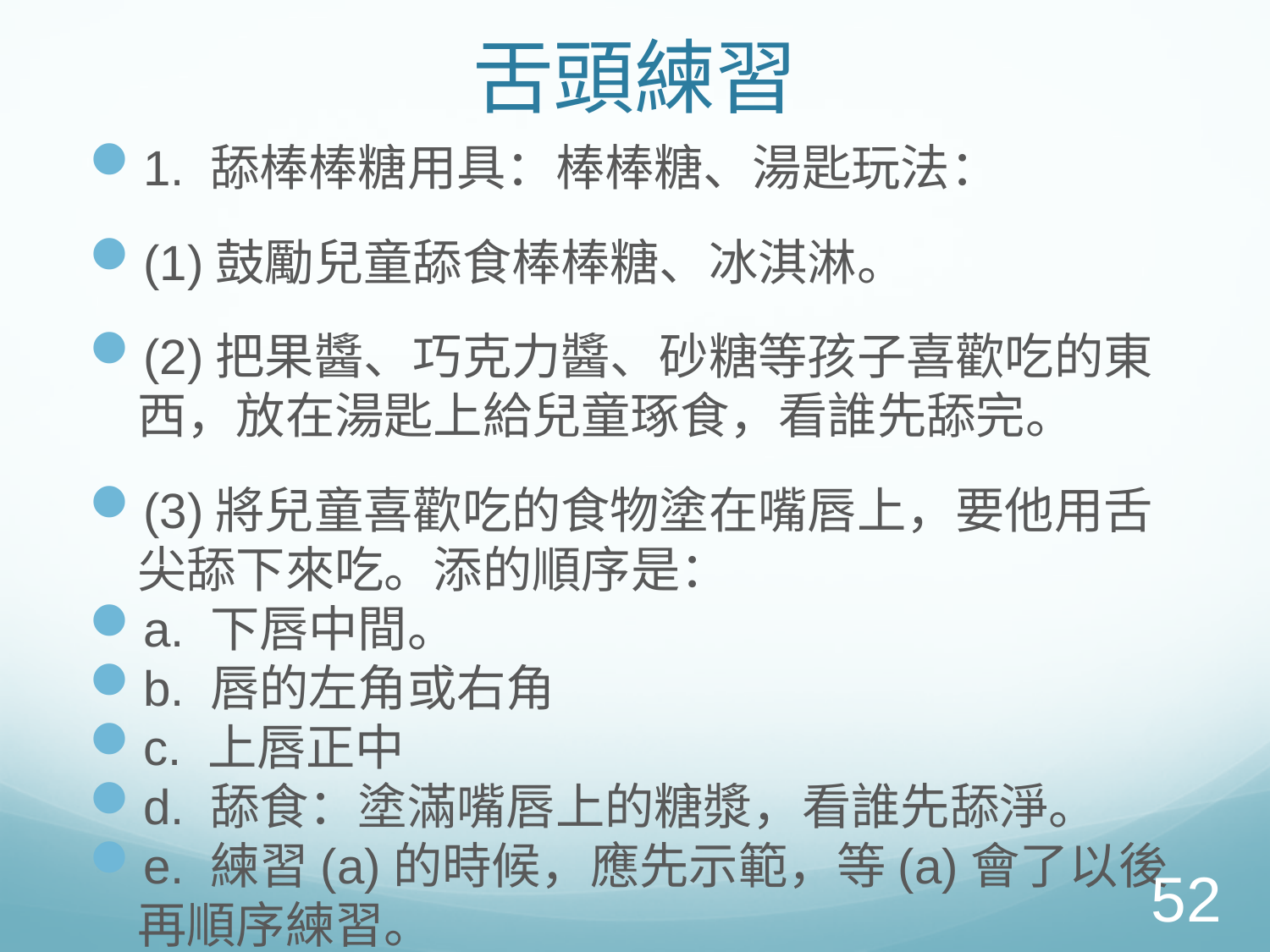

# 舌頭練習
1. 舔棒棒糖用具：棒棒糖、湯匙玩法：
(1)鼓勵兒童舔食棒棒糖、冰淇淋。
(2)把果醬、巧克力醬、砂糖等孩子喜歡吃的東西，放在湯匙上給兒童琢食，看誰先舔完。
(3)將兒童喜歡吃的食物塗在嘴唇上，要他用舌尖舔下來吃。添的順序是：
a. 下唇中間。
b. 唇的左角或右角
c. 上唇正中
d. 舔食：塗滿嘴唇上的糖漿，看誰先舔淨。
e. 練習(a)的時候，應先示範，等(a)會了以後再順序練習。
52